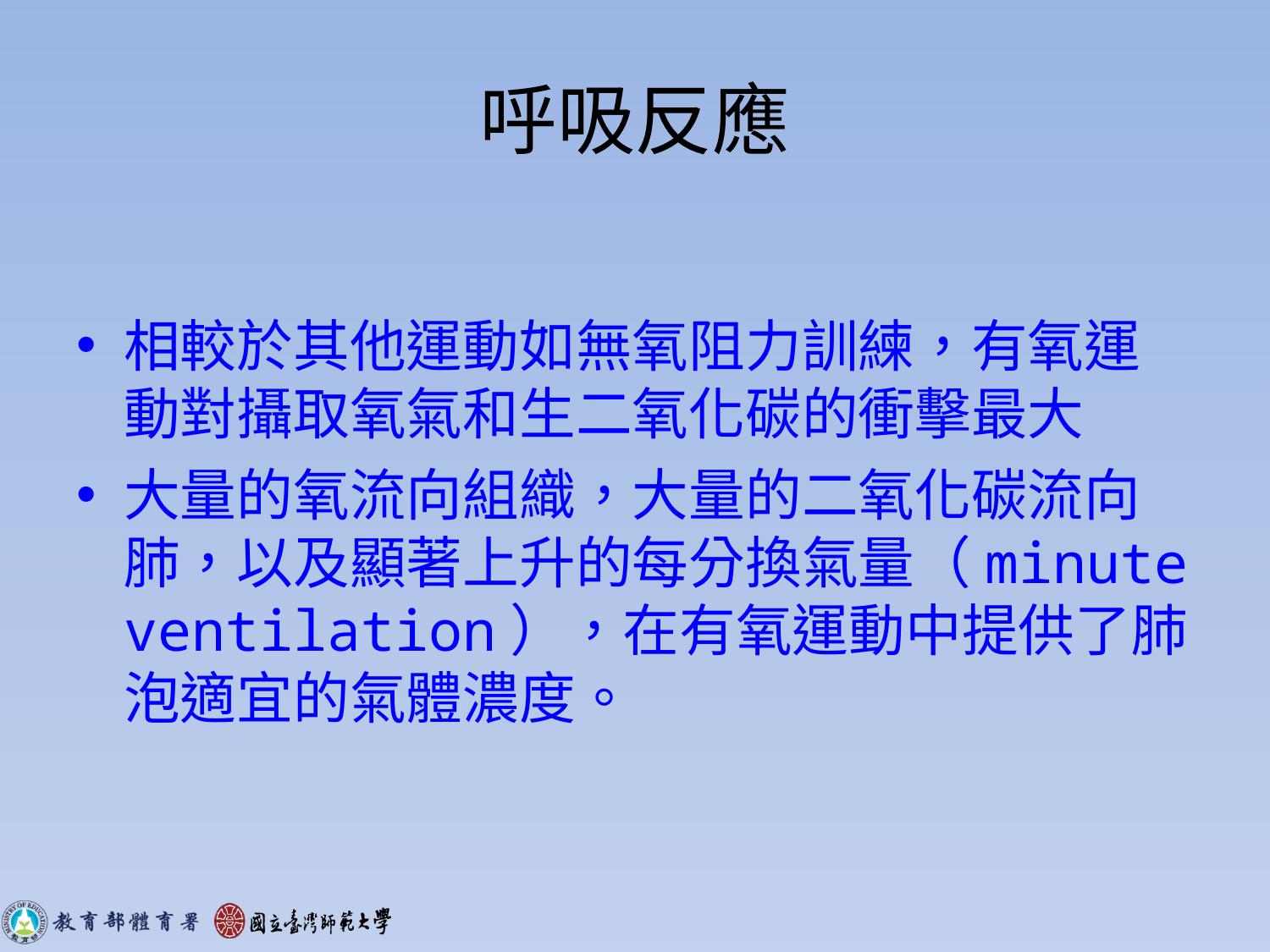

# 呼吸反應

相較於其他運動如無氧阻力訓練，有氧運動對攝取氧氣和生二氧化碳的衝擊最大
大量的氧流向組織，大量的二氧化碳流向肺，以及顯著上升的每分換氣量（minute ventilation），在有氧運動中提供了肺泡適宜的氣體濃度。